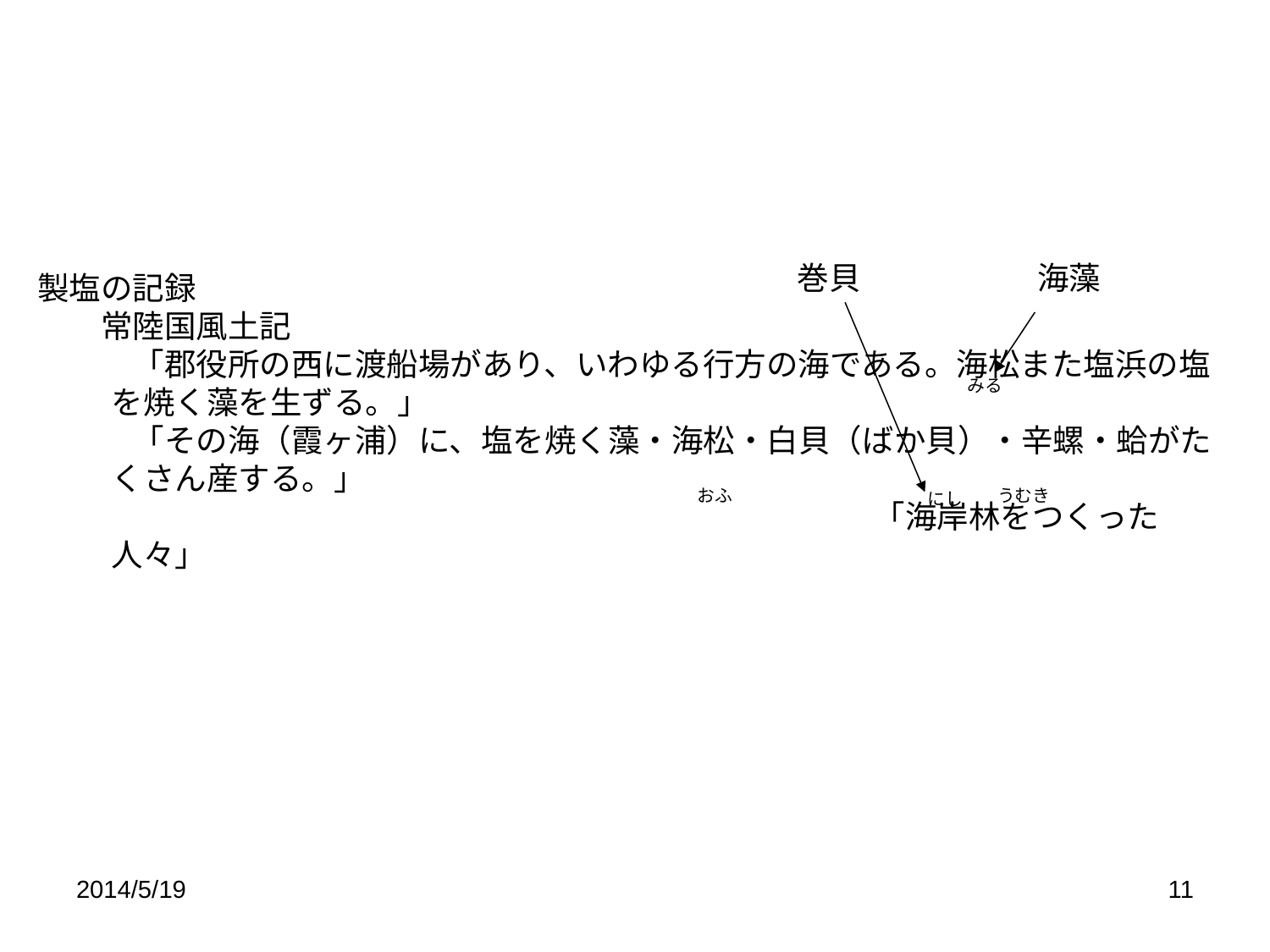

巻貝
海藻
製塩の記録
　　常陸国風土記
　　　「郡役所の西に渡船場があり、いわゆる行方の海である。海松また塩浜の塩を焼く藻を生ずる。」
　　　「その海（霞ヶ浦）に、塩を焼く藻・海松・白貝（ばか貝）・辛螺・蛤がたくさん産する。」
							「海岸林をつくった人々」

みる
おふ
うむき
にし
2014/5/19
11